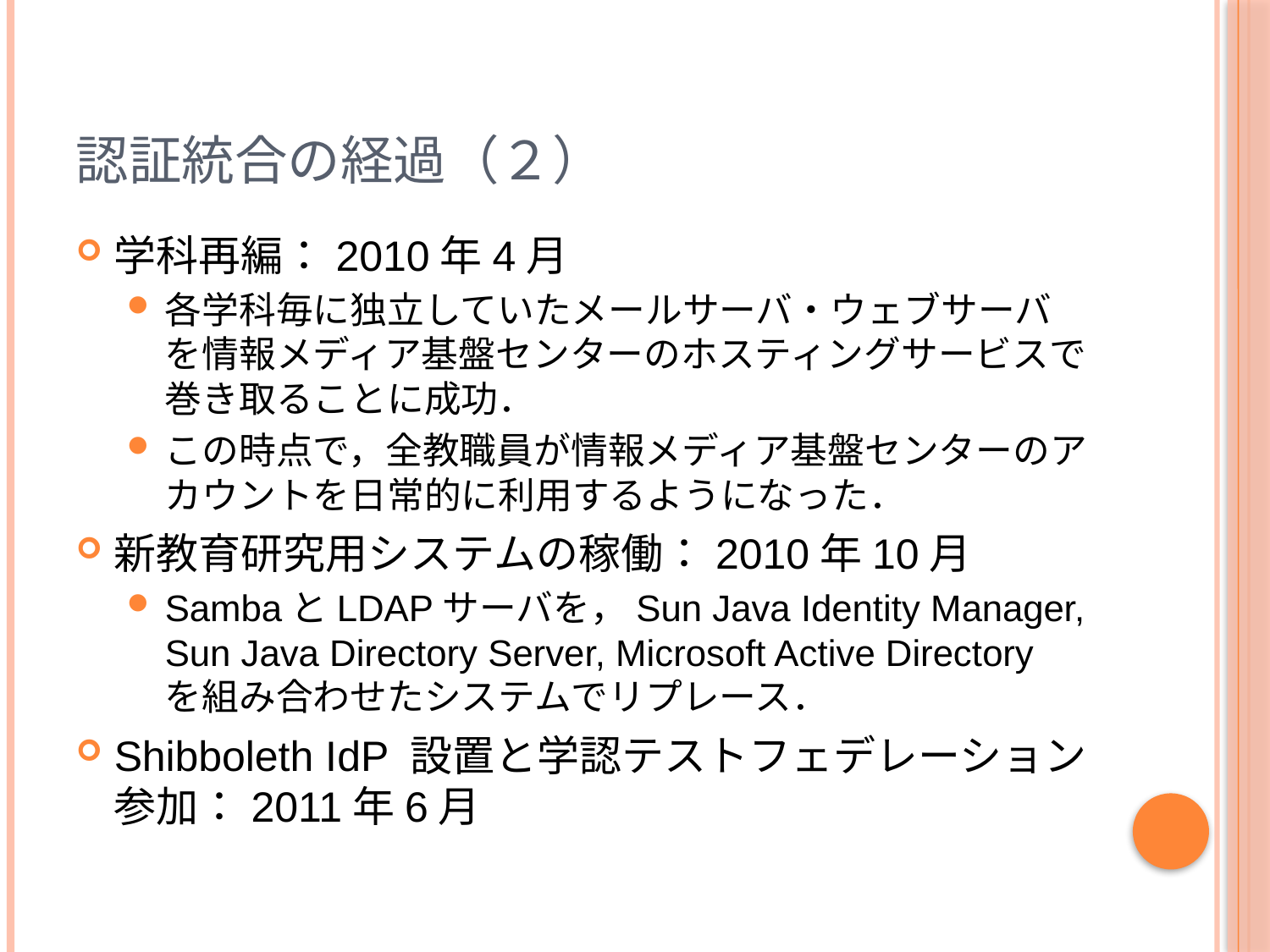

# 認証統合の経過（２）
学科再編：2010年4月
各学科毎に独立していたメールサーバ・ウェブサーバを情報メディア基盤センターのホスティングサービスで巻き取ることに成功．
この時点で，全教職員が情報メディア基盤センターのアカウントを日常的に利用するようになった．
新教育研究用システムの稼働：2010年10月
SambaとLDAPサーバを，Sun Java Identity Manager, Sun Java Directory Server, Microsoft Active Directory を組み合わせたシステムでリプレース．
Shibboleth IdP 設置と学認テストフェデレーション参加：2011年6月